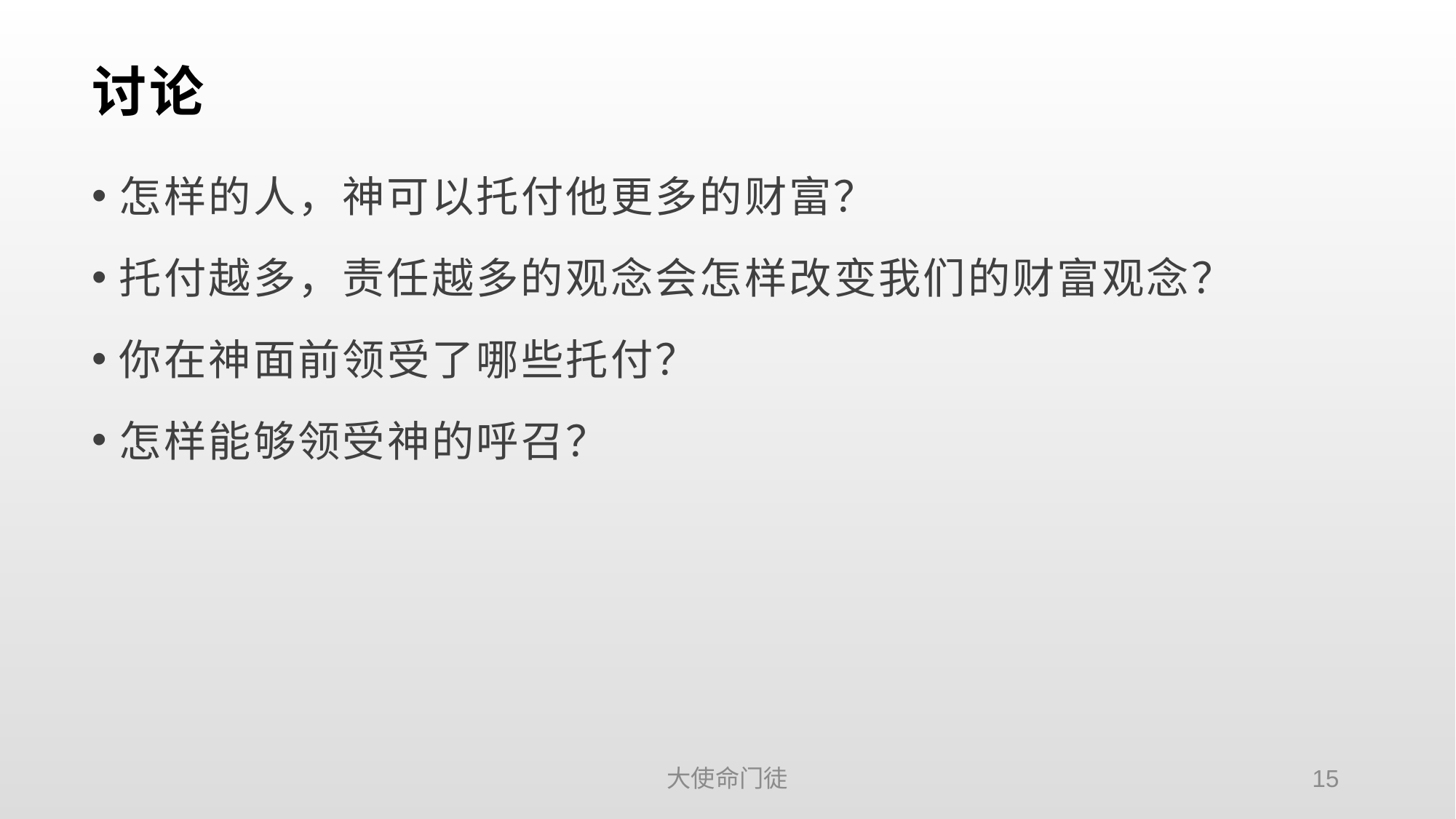

# 讨论
怎样的人，神可以托付他更多的财富？
托付越多，责任越多的观念会怎样改变我们的财富观念？
你在神面前领受了哪些托付？
怎样能够领受神的呼召？
大使命门徒
15